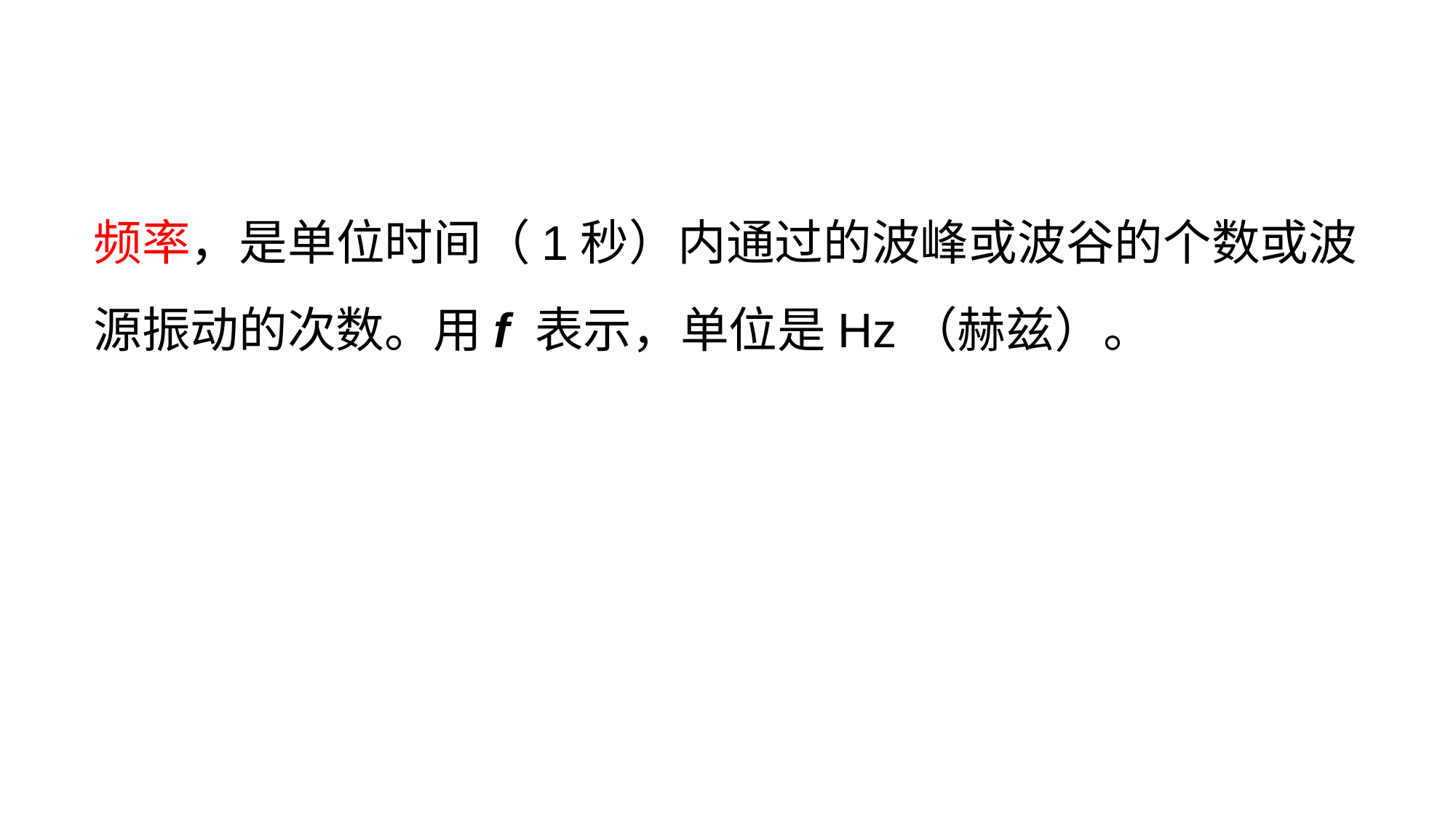

频率，是单位时间（1秒）内通过的波峰或波谷的个数或波源振动的次数。用f 表示，单位是Hz（赫兹）。